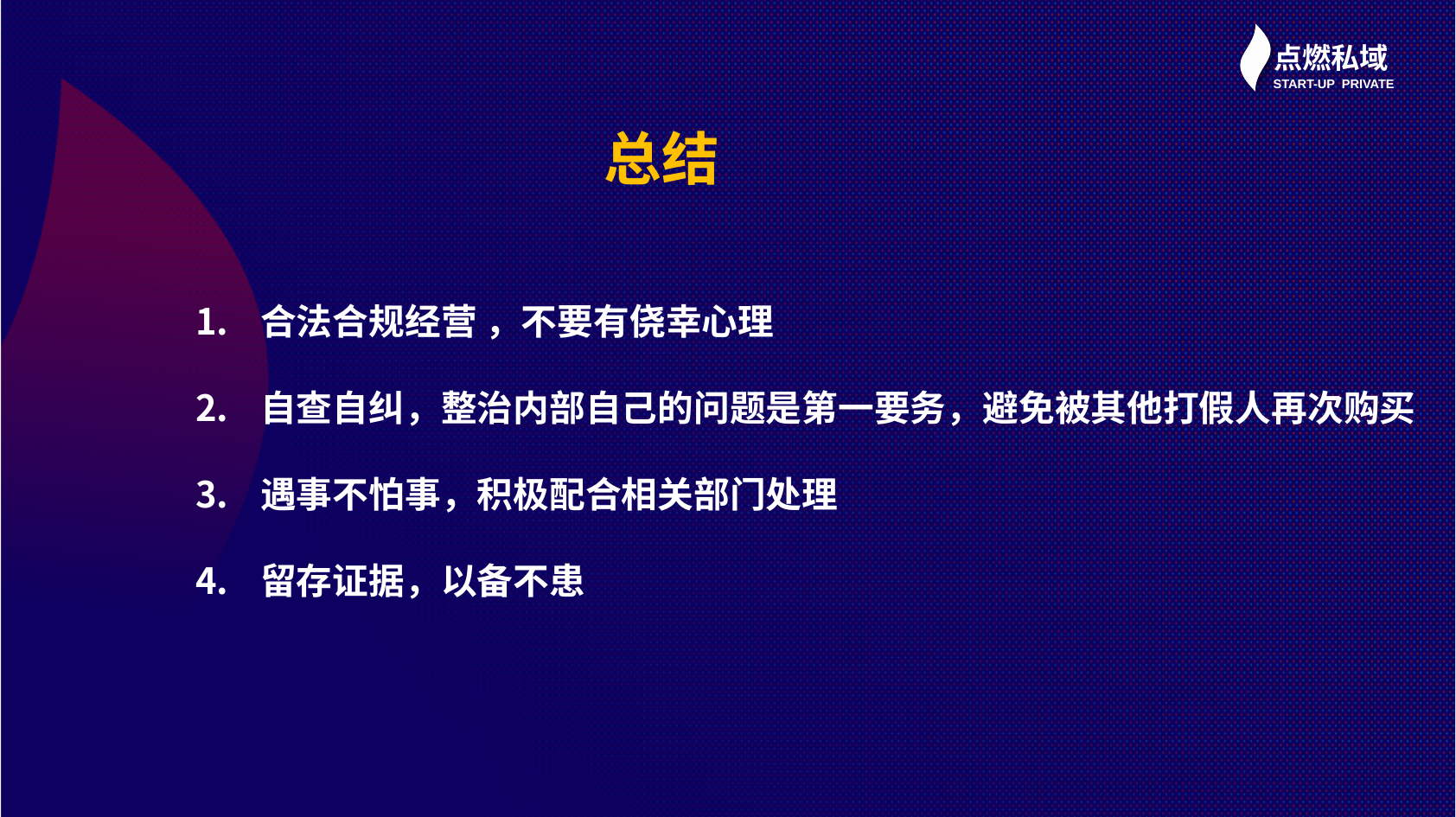

总结
合法合规经营 ，不要有侥幸心理

自查自纠，整治内部自己的问题是第一要务，避免被其他打假人再次购买

遇事不怕事，积极配合相关部门处理

留存证据，以备不患